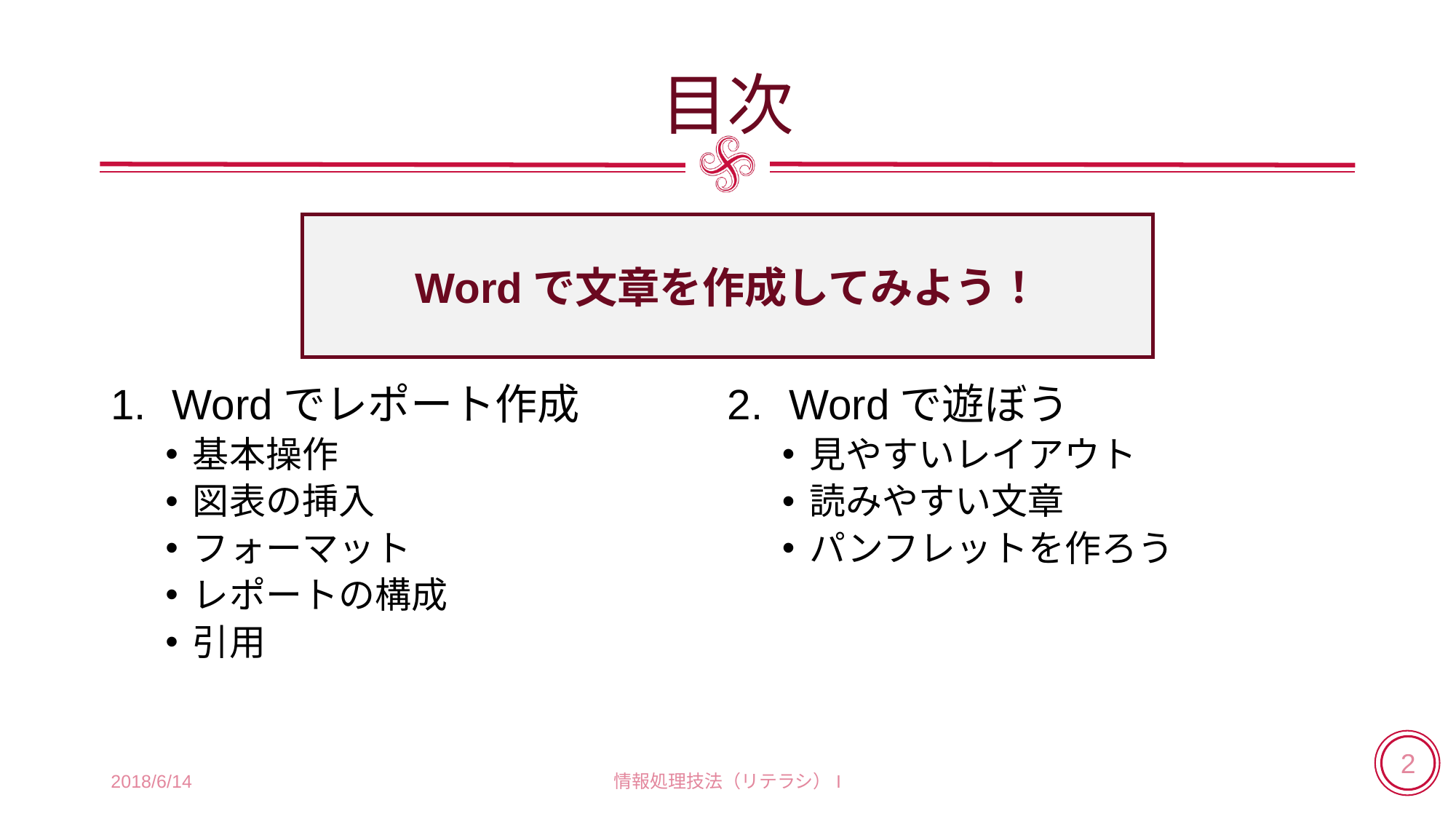

# 目次
Wordで文章を作成してみよう！
Wordでレポート作成
基本操作
図表の挿入
フォーマット
レポートの構成
引用

Wordで遊ぼう
見やすいレイアウト
読みやすい文章
パンフレットを作ろう
2018/6/14
情報処理技法（リテラシ）I